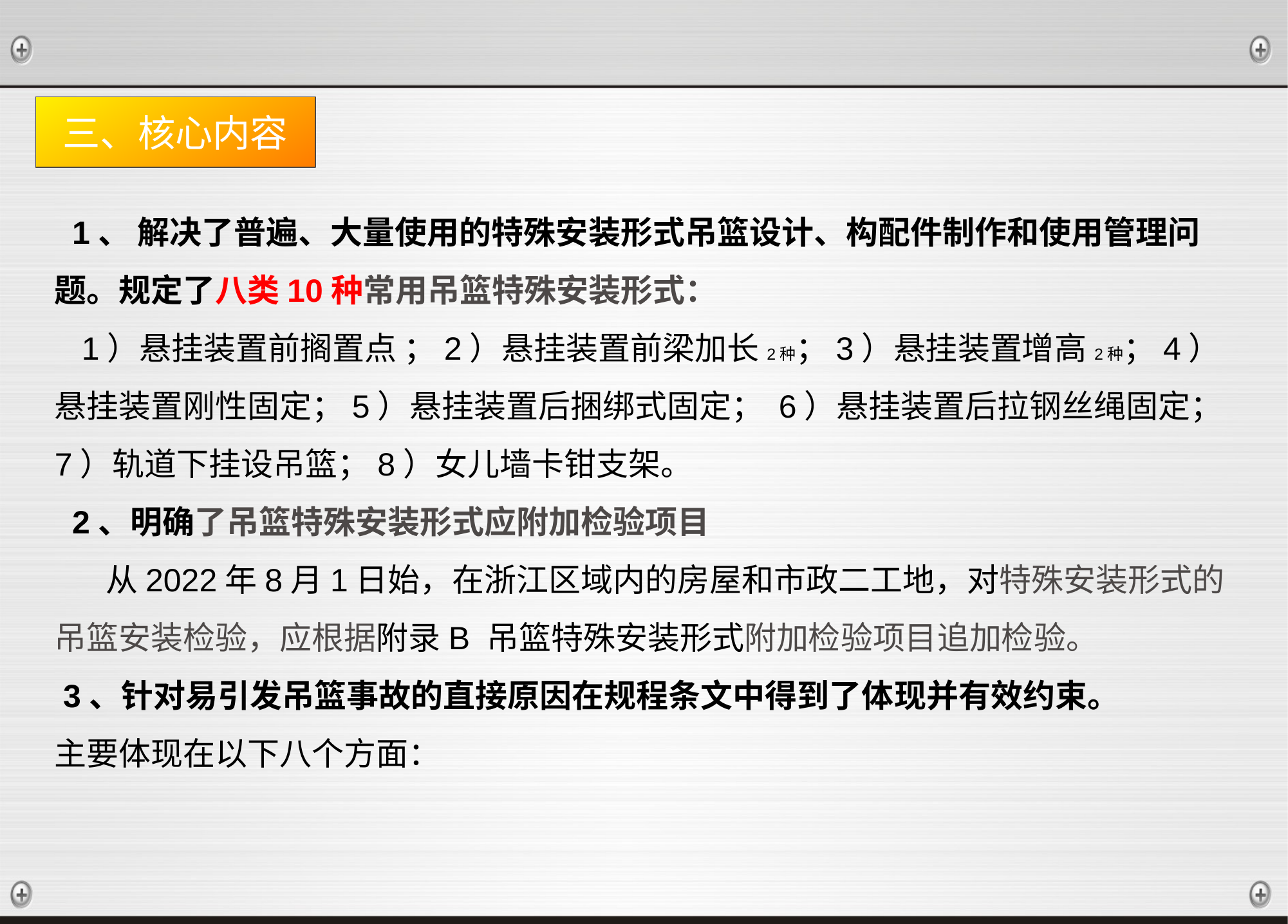

三、核心内容
  1、 解决了普遍、大量使用的特殊安装形式吊篮设计、构配件制作和使用管理问题。规定了八类10种常用吊篮特殊安装形式：
   1）悬挂装置前搁置点 ；2）悬挂装置前梁加长2种；3）悬挂装置增高2种；4）悬挂装置刚性固定；5）悬挂装置后捆绑式固定； 6）悬挂装置后拉钢丝绳固定；7）轨道下挂设吊篮；8）女儿墙卡钳支架。
  2、明确了吊篮特殊安装形式应附加检验项目
      从2022年8月1日始，在浙江区域内的房屋和市政二工地，对特殊安装形式的吊篮安装检验，应根据附录B 吊篮特殊安装形式附加检验项目追加检验。
 3、针对易引发吊篮事故的直接原因在规程条文中得到了体现并有效约束。
主要体现在以下八个方面：